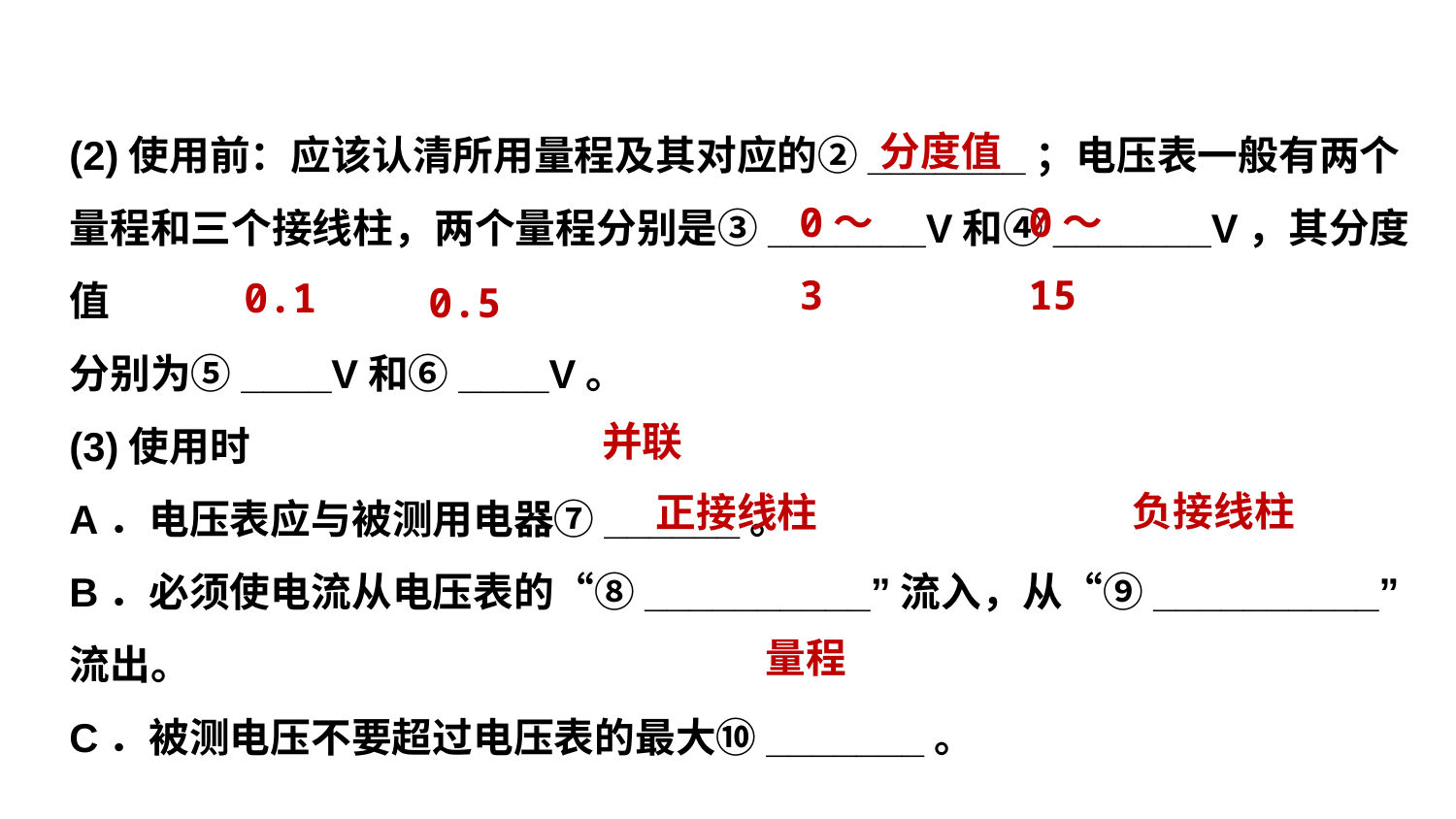

分度值
(2)使用前：应该认清所用量程及其对应的②_______；电压表一般有两个
量程和三个接线柱，两个量程分别是③_______V和④_______V，其分度值
分别为⑤____V和⑥____V。
(3)使用时
A．电压表应与被测用电器⑦______。
B．必须使电流从电压表的“⑧__________”流入，从“⑨__________”
流出。
C．被测电压不要超过电压表的最大⑩_______。
0～3
0～15
0.1
0.5
并联
负接线柱
正接线柱
量程